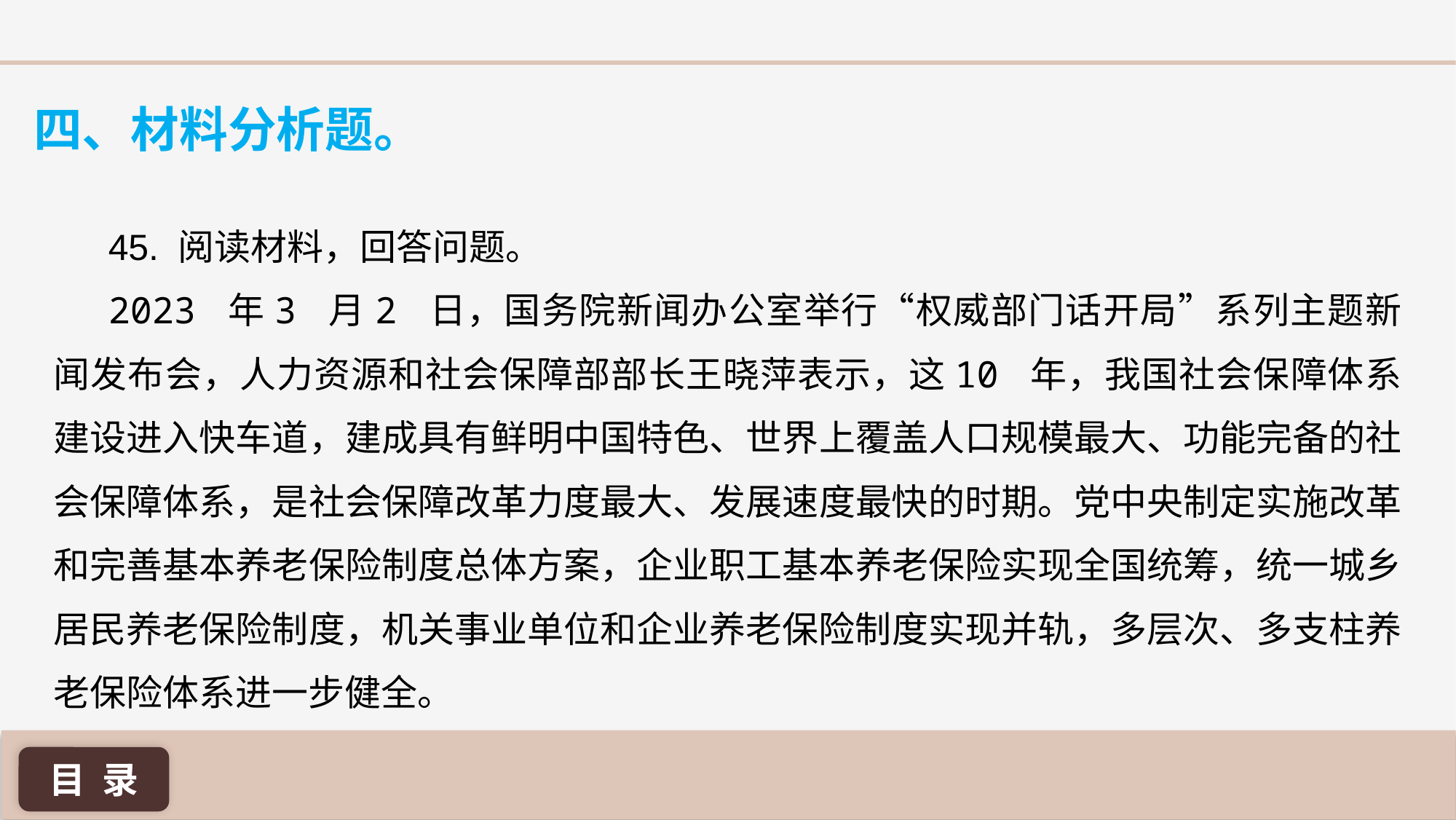

四、材料分析题。
45. 阅读材料，回答问题。
2023 年3 月2 日，国务院新闻办公室举行“权威部门话开局”系列主题新闻发布会，人力资源和社会保障部部长王晓萍表示，这10 年，我国社会保障体系建设进入快车道，建成具有鲜明中国特色、世界上覆盖人口规模最大、功能完备的社会保障体系，是社会保障改革力度最大、发展速度最快的时期。党中央制定实施改革和完善基本养老保险制度总体方案，企业职工基本养老保险实现全国统筹，统一城乡居民养老保险制度，机关事业单位和企业养老保险制度实现并轨，多层次、多支柱养老保险体系进一步健全。